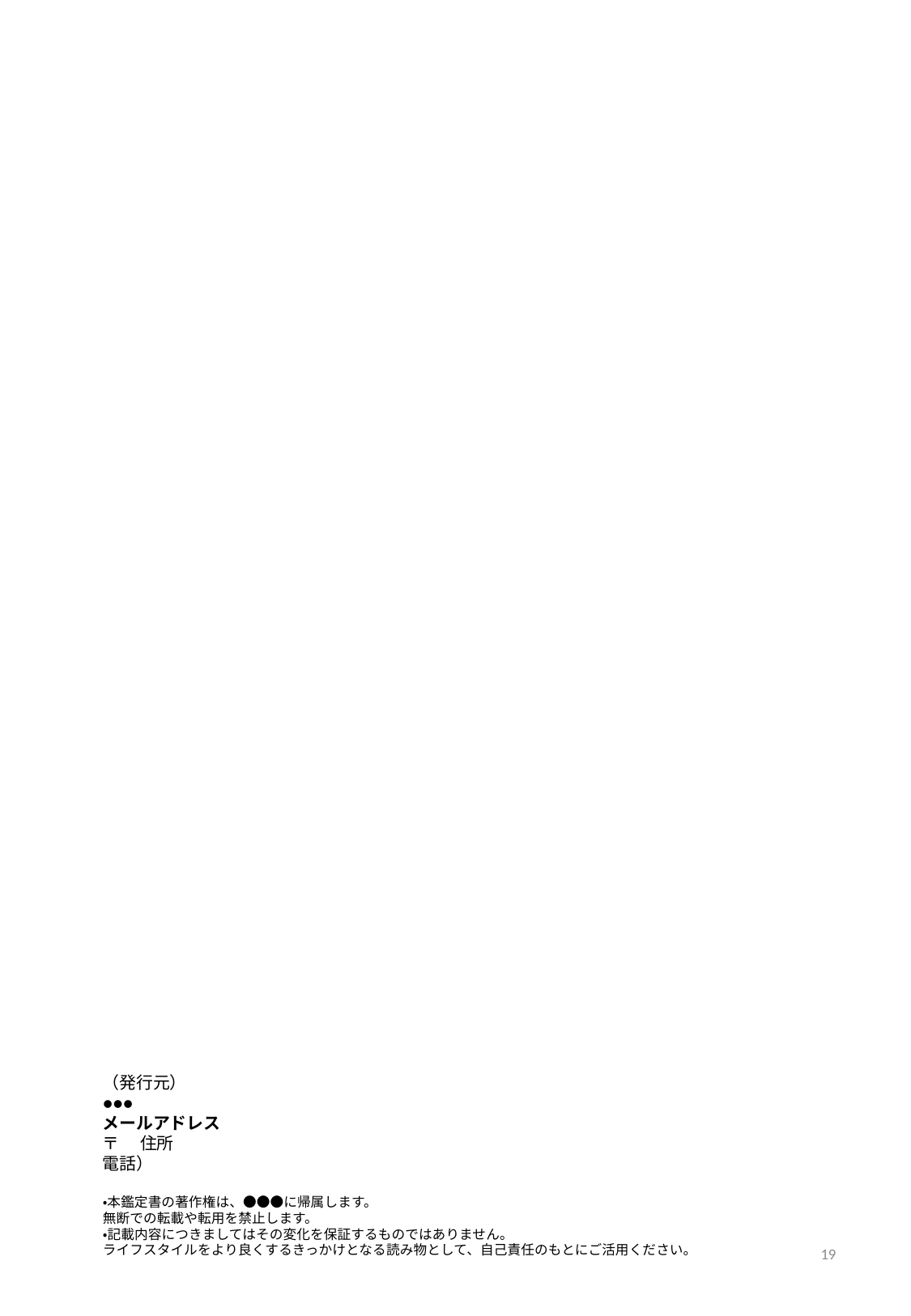

（発行元）
●●●
メールアドレス
〒　 住所
電話）

・本鑑定書の著作権は、●●●に帰属します。
無断での転載や転用を禁止します。
・記載内容につきましてはその変化を保証するものではありません。
ライフスタイルをより良くするきっかけとなる読み物として、自己責任のもとにご活用ください。
19